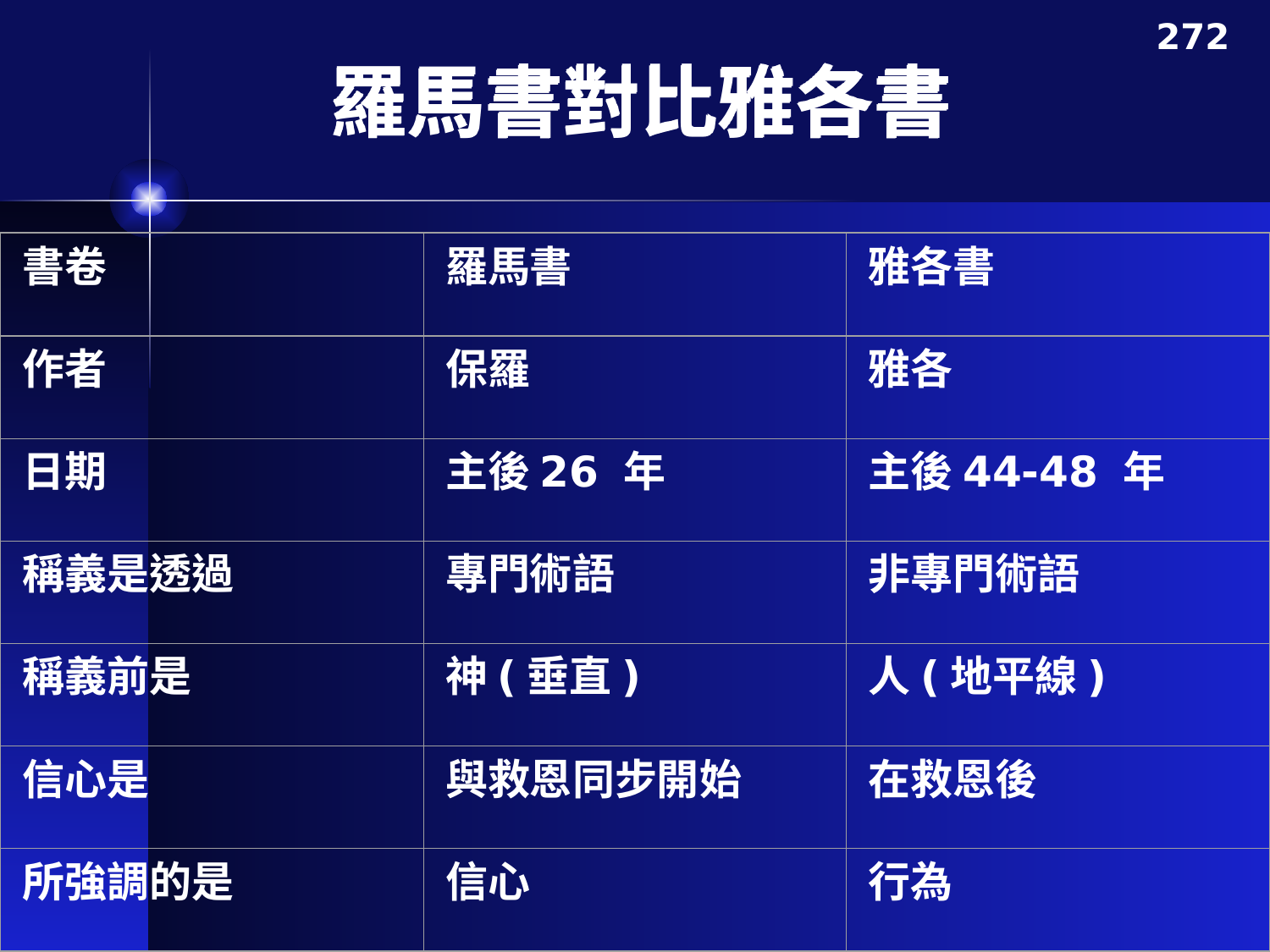

272
# 羅馬書對比雅各書

書卷

羅馬書

雅各書

作者

保羅

雅各

日期

主後26 年

主後44-48 年

稱義是透過

專門術語

非專門術語

稱義前是

神(垂直)

人(地平線)

信心是

與救恩同步開始

在救恩後

所強調的是

信心

行為